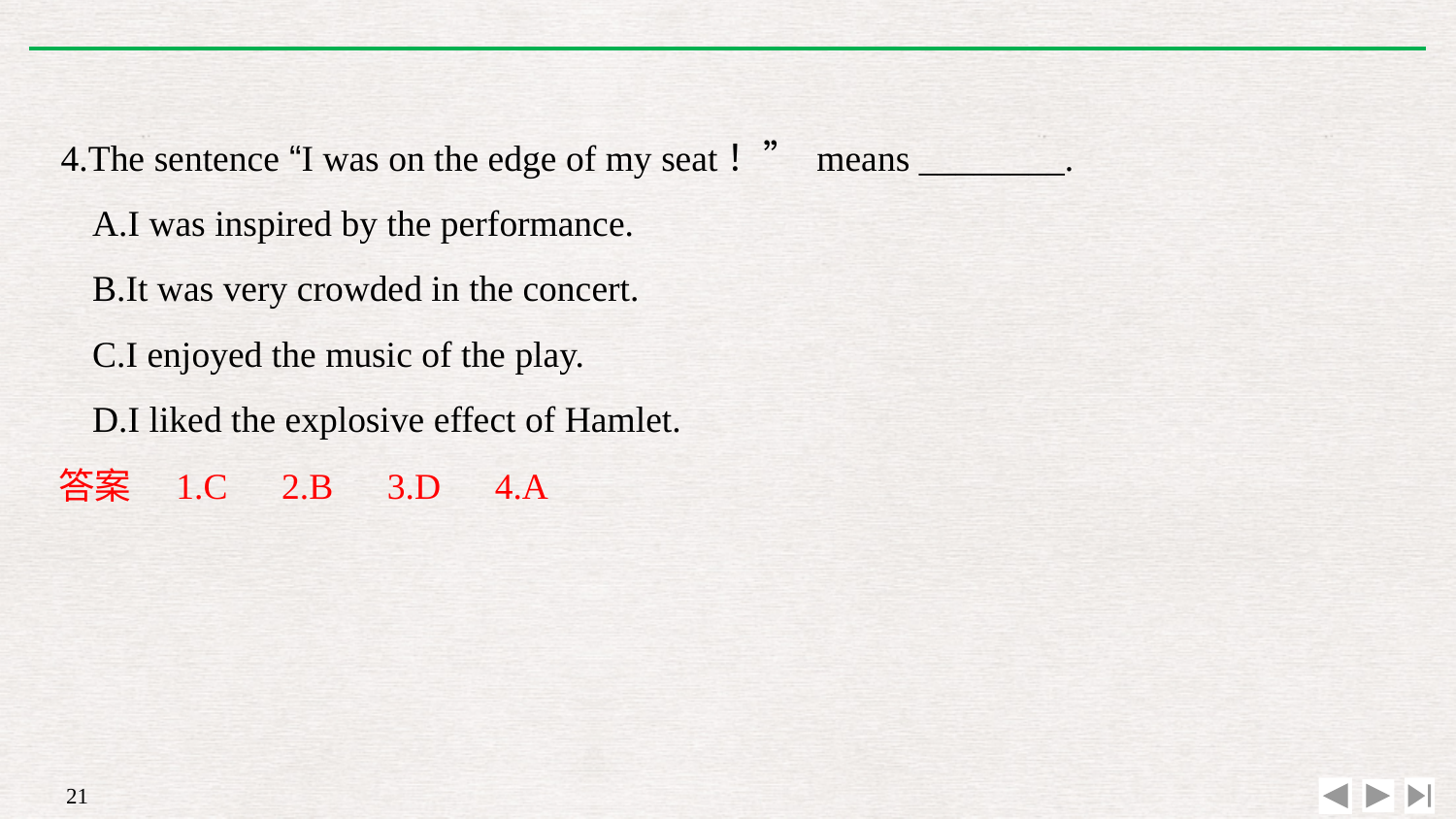

4.The sentence “I was on the edge of my seat！” means ________.
A.I was inspired by the performance.
B.It was very crowded in the concert.
C.I enjoyed the music of the play.
D.I liked the explosive effect of Hamlet.
答案　1.C　2.B　3.D　4.A